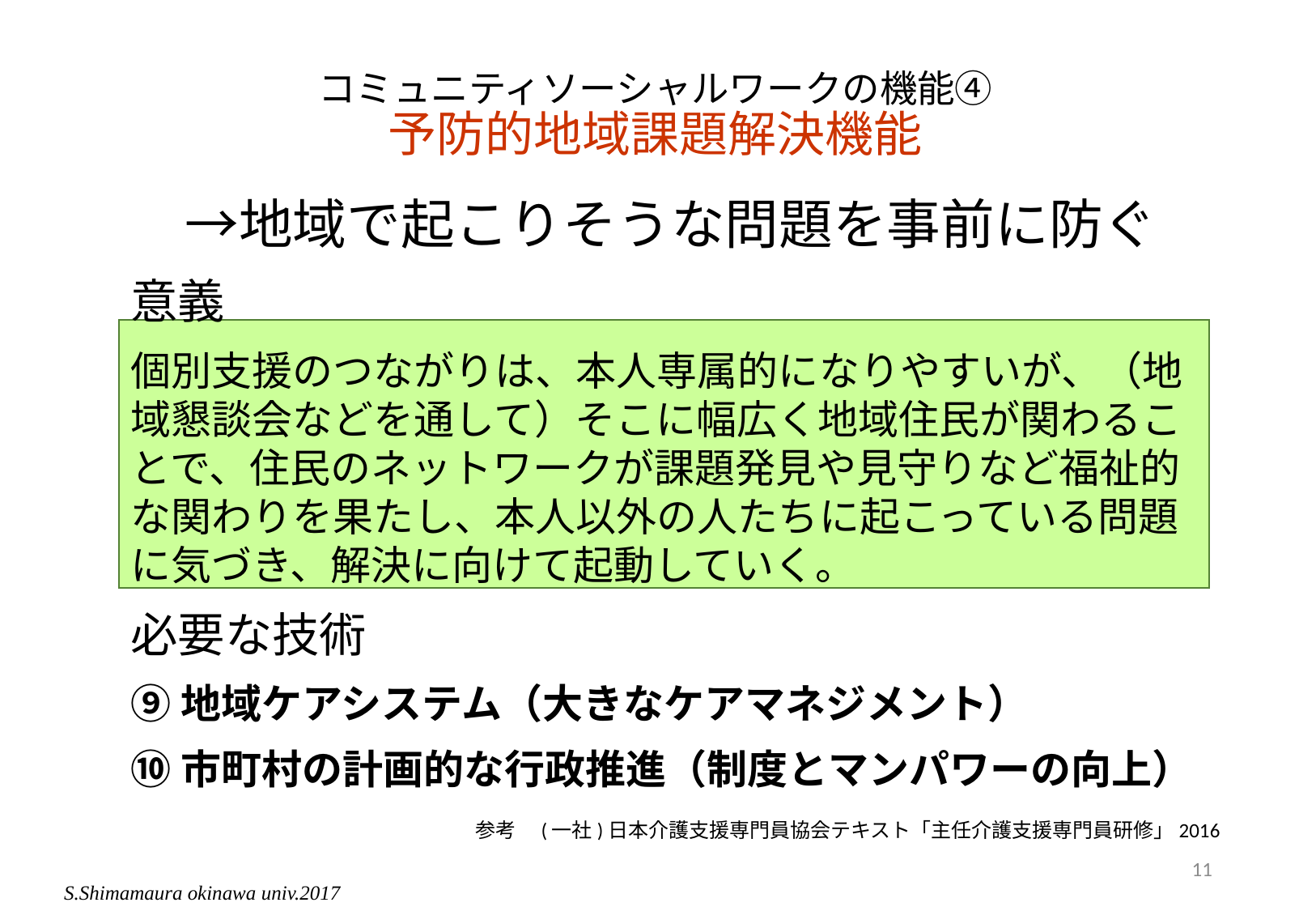

# コミュニティソーシャルワークの機能④ 予防的地域課題解決機能
　→地域で起こりそうな問題を事前に防ぐ
意義
個別支援のつながりは、本人専属的になりやすいが、（地域懇談会などを通して）そこに幅広く地域住民が関わることで、住民のネットワークが課題発見や見守りなど福祉的な関わりを果たし、本人以外の人たちに起こっている問題に気づき、解決に向けて起動していく。
必要な技術
⑨地域ケアシステム（大きなケアマネジメント）
⑩市町村の計画的な行政推進（制度とマンパワーの向上）

参考　(一社)日本介護支援専門員協会テキスト「主任介護支援専門員研修」2016
11
S.Shimamaura okinawa univ.2017